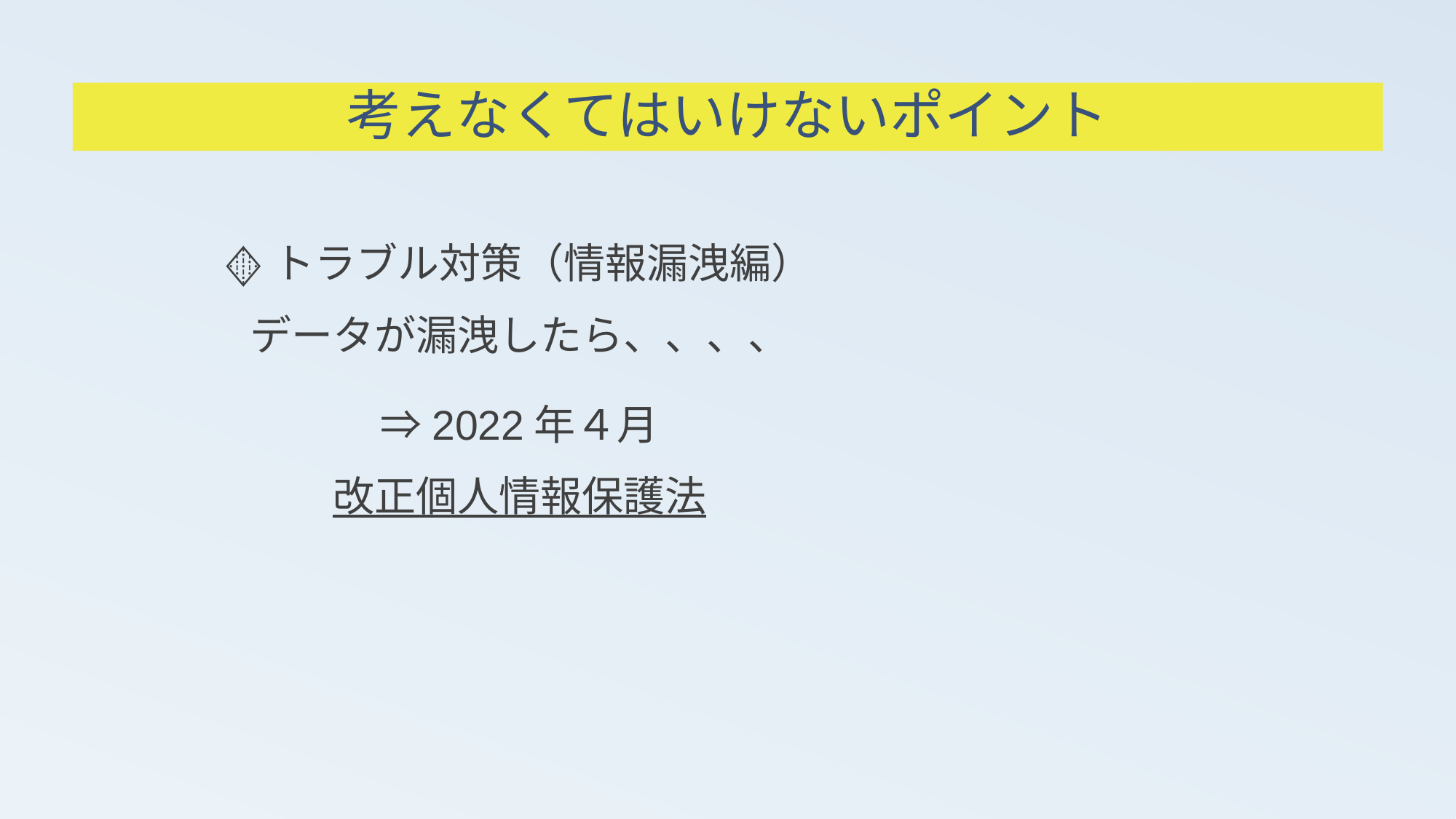

# 考えなくてはいけないポイント
🔶トラブル対策（情報漏洩編）
データが漏洩したら、、、、
⇒2022年４月
改正個人情報保護法